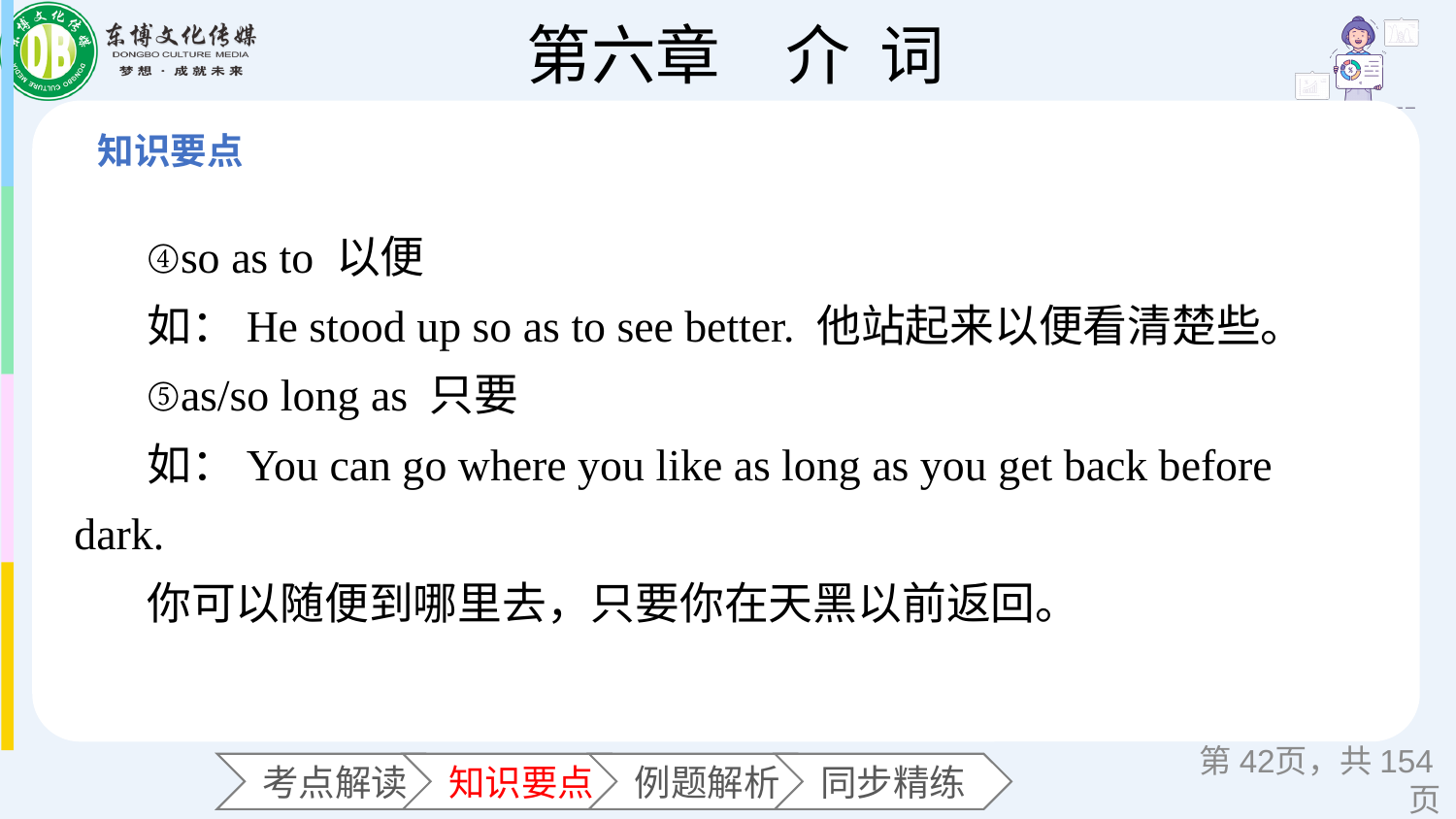

④so as to 以便
如：He stood up so as to see better. 他站起来以便看清楚些。
⑤as/so long as 只要
如：You can go where you like as long as you get back before dark.
你可以随便到哪里去，只要你在天黑以前返回。
第42页，共154页